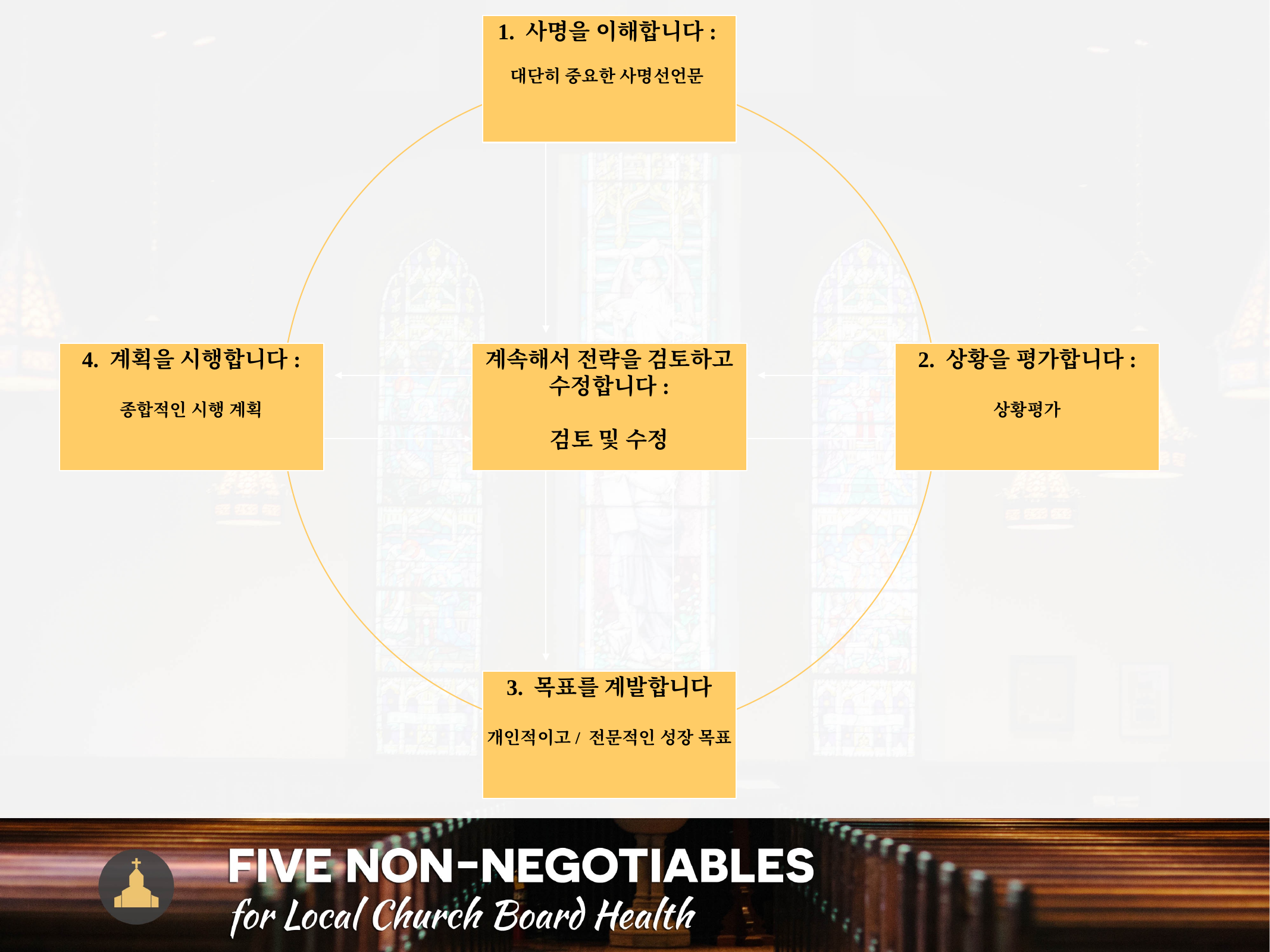

1. 사명을 이해합니다:

대단히 중요한 사명선언문

4. 계획을 시행합니다:

종합적인 시행 계획

계속해서 전략을 검토하고 수정합니다:

검토 및 수정

2. 상황을 평가합니다:

상황평가

3. 목표를 계발합니다

개인적이고/ 전문적인 성장 목표